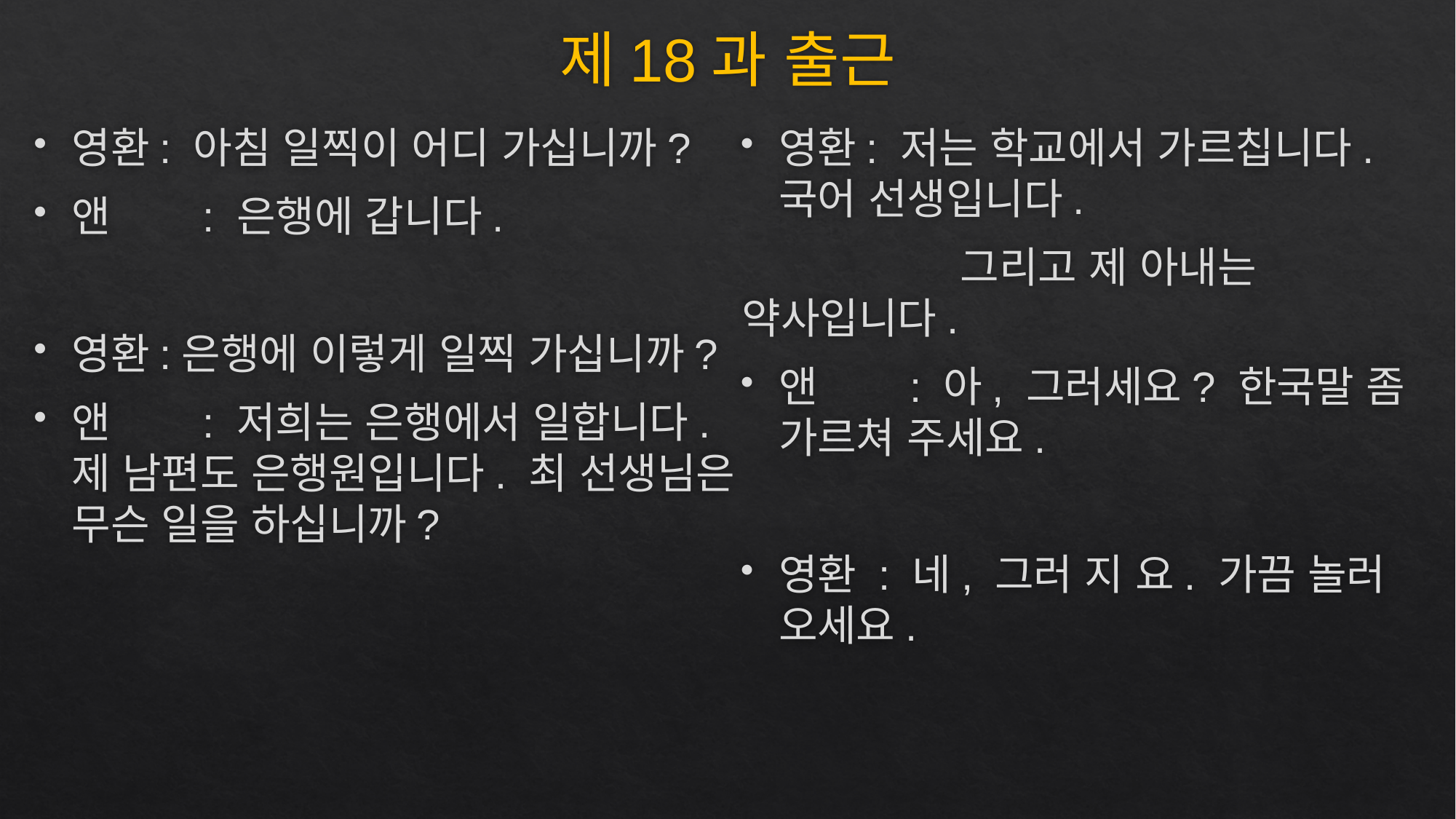

# 제18과 출근
영환: 아침 일찍이 어디 가십니까?
앤	 : 은행에 갑니다.

영환:은행에 이렇게 일찍 가십니까?
앤	 : 저희는 은행에서 일합니다. 제 남편도 은행원입니다. 최 선생님은 무슨 일을 하십니까?

영환: 저는 학교에서 가르칩니다. 국어 선생입니다.
		그리고 제 아내는 약사입니다.
앤	 : 아, 그러세요? 한국말 좀 가르쳐 주세요.

영환 : 네, 그러 지 요. 가끔 놀러 오세요.